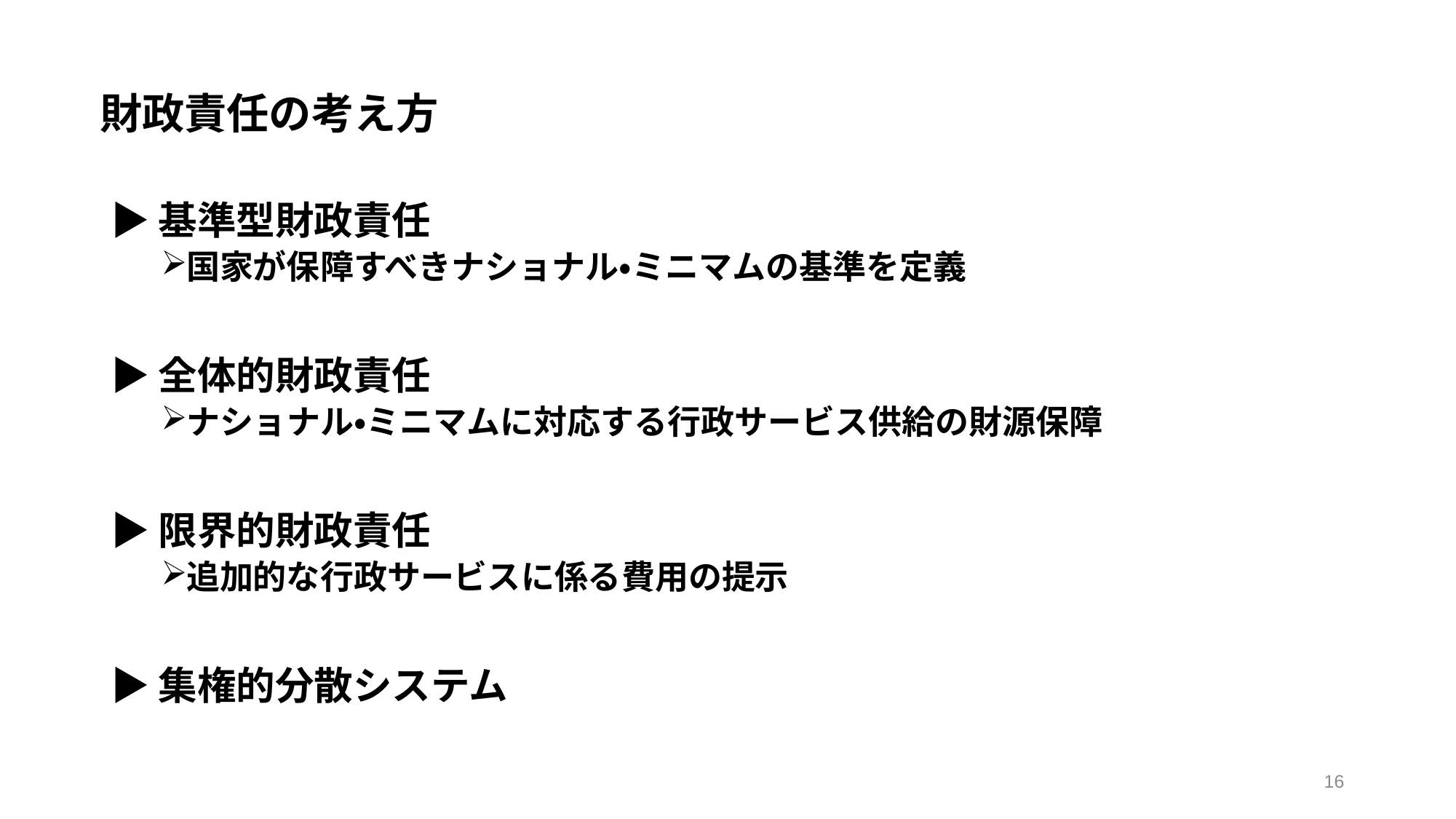

財政責任の考え方
▶︎基準型財政責任
国家が保障すべきナショナル・ミニマムの基準を定義

▶︎全体的財政責任
ナショナル・ミニマムに対応する行政サービス供給の財源保障

▶限界的財政責任
追加的な行政サービスに係る費用の提示

▶集権的分散システム
16